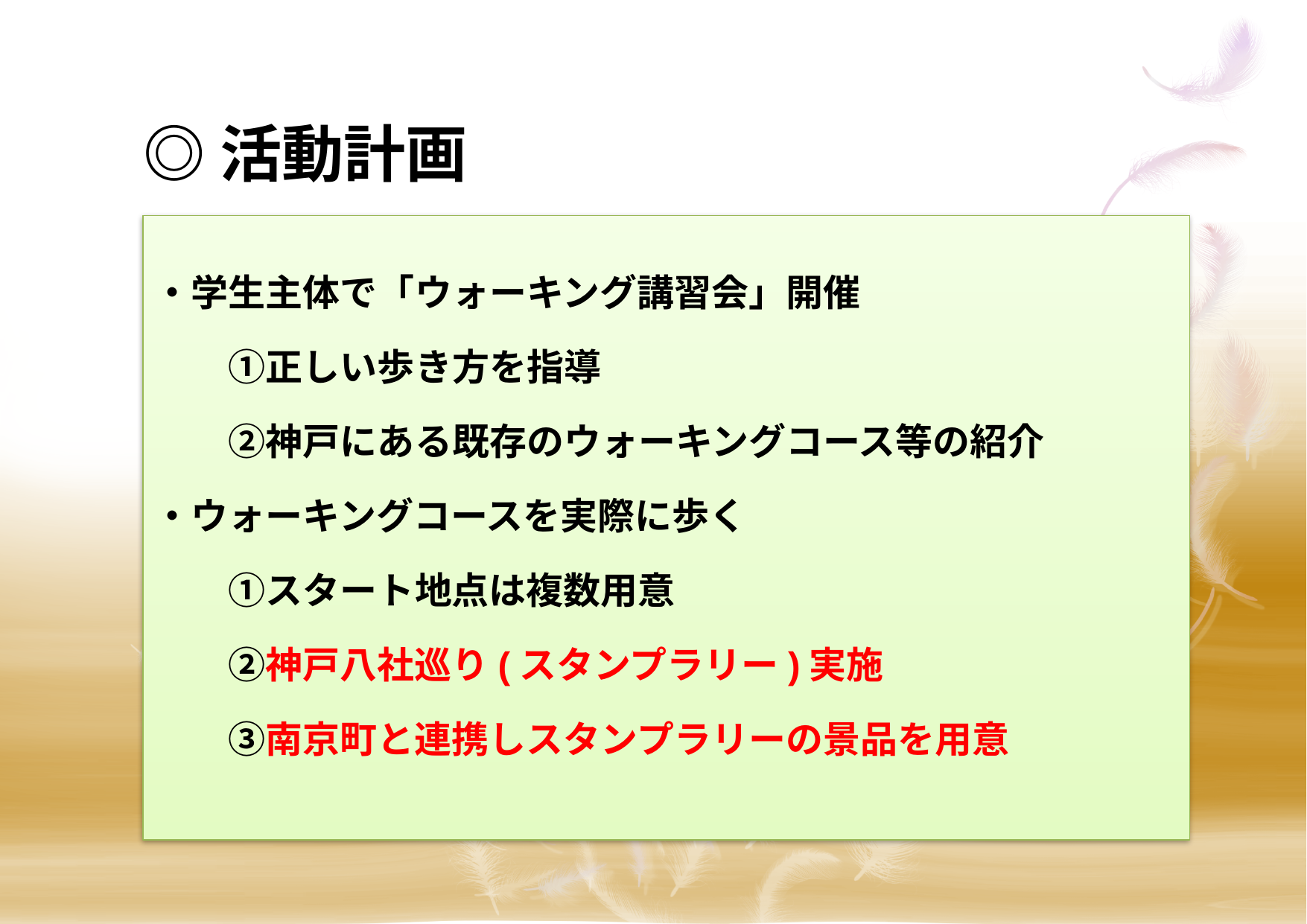

◎活動計画

・学生主体で「ウォーキング講習会」開催
　　①正しい歩き方を指導
　　②神戸にある既存のウォーキングコース等の紹介
・ウォーキングコースを実際に歩く
　　①スタート地点は複数用意
　　②神戸八社巡り(スタンプラリー)実施
　　③南京町と連携しスタンプラリーの景品を用意